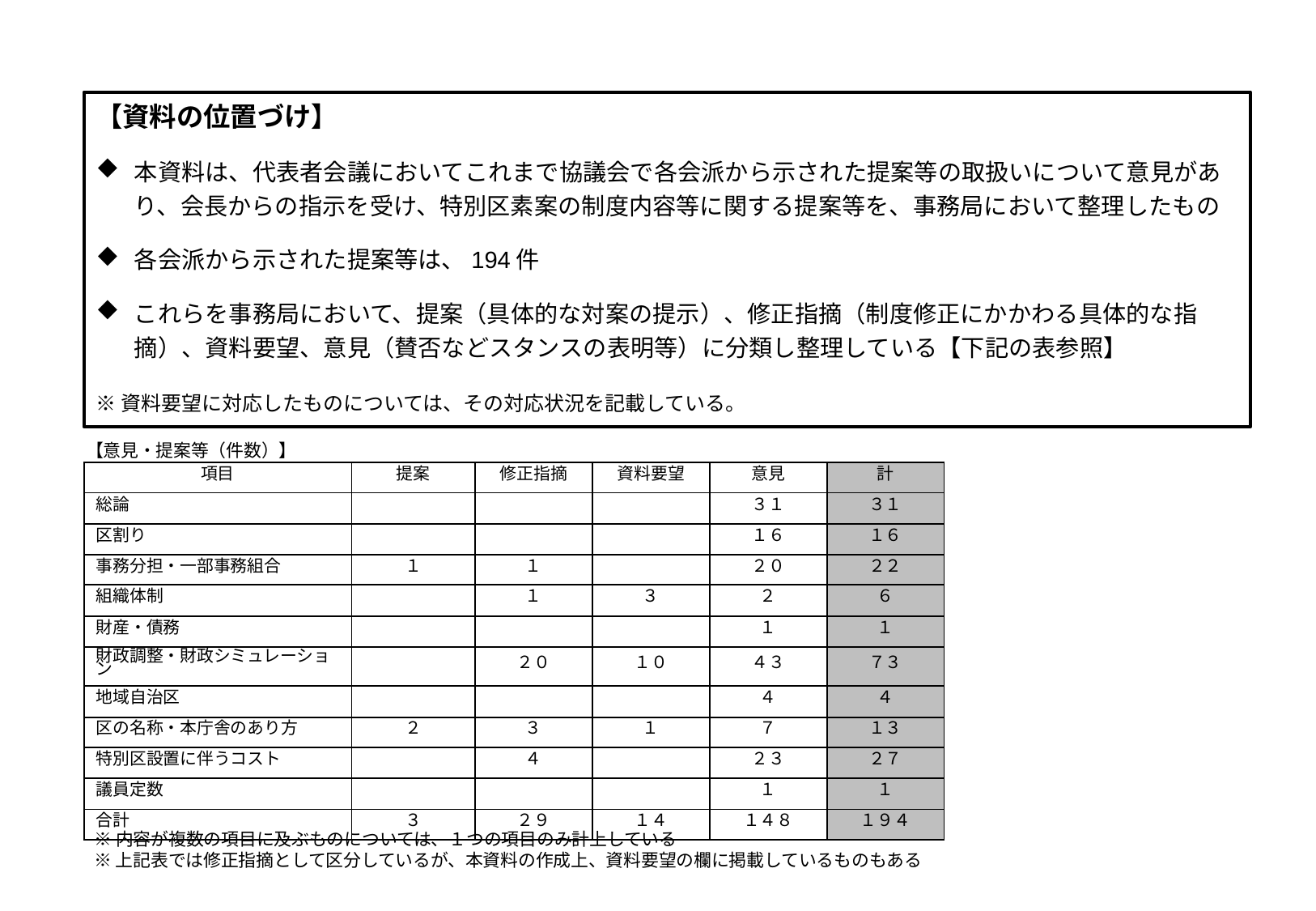

【資料の位置づけ】
本資料は、代表者会議においてこれまで協議会で各会派から示された提案等の取扱いについて意見があり、会長からの指示を受け、特別区素案の制度内容等に関する提案等を、事務局において整理したもの
各会派から示された提案等は、194件
これらを事務局において、提案（具体的な対案の提示）、修正指摘（制度修正にかかわる具体的な指摘）、資料要望、意見（賛否などスタンスの表明等）に分類し整理している【下記の表参照】
※資料要望に対応したものについては、その対応状況を記載している。
【意見・提案等（件数）】
| 項目 | 提案 | 修正指摘 | 資料要望 | 意見 | 計 |
| --- | --- | --- | --- | --- | --- |
| 総論 |  |  |  | ３１ | ３１ |
| 区割り |  |  |  | １６ | １６ |
| 事務分担・一部事務組合 | １ | １ |  | ２０ | ２２ |
| 組織体制 |  | １ | ３ | ２ | ６ |
| 財産・債務 |  |  |  | １ | １ |
| 財政調整・財政シミュレーション |  | ２０ | １０ | ４３ | ７３ |
| 地域自治区 |  |  |  | ４ | ４ |
| 区の名称・本庁舎のあり方 | ２ | ３ | １ | ７ | １３ |
| 特別区設置に伴うコスト |  | ４ |  | ２３ | ２７ |
| 議員定数 |  |  |  | １ | １ |
| 合計 | ３ | ２９ | １４ | １４８ | １９４ |
※内容が複数の項目に及ぶものについては、１つの項目のみ計上している
※上記表では修正指摘として区分しているが、本資料の作成上、資料要望の欄に掲載しているものもある